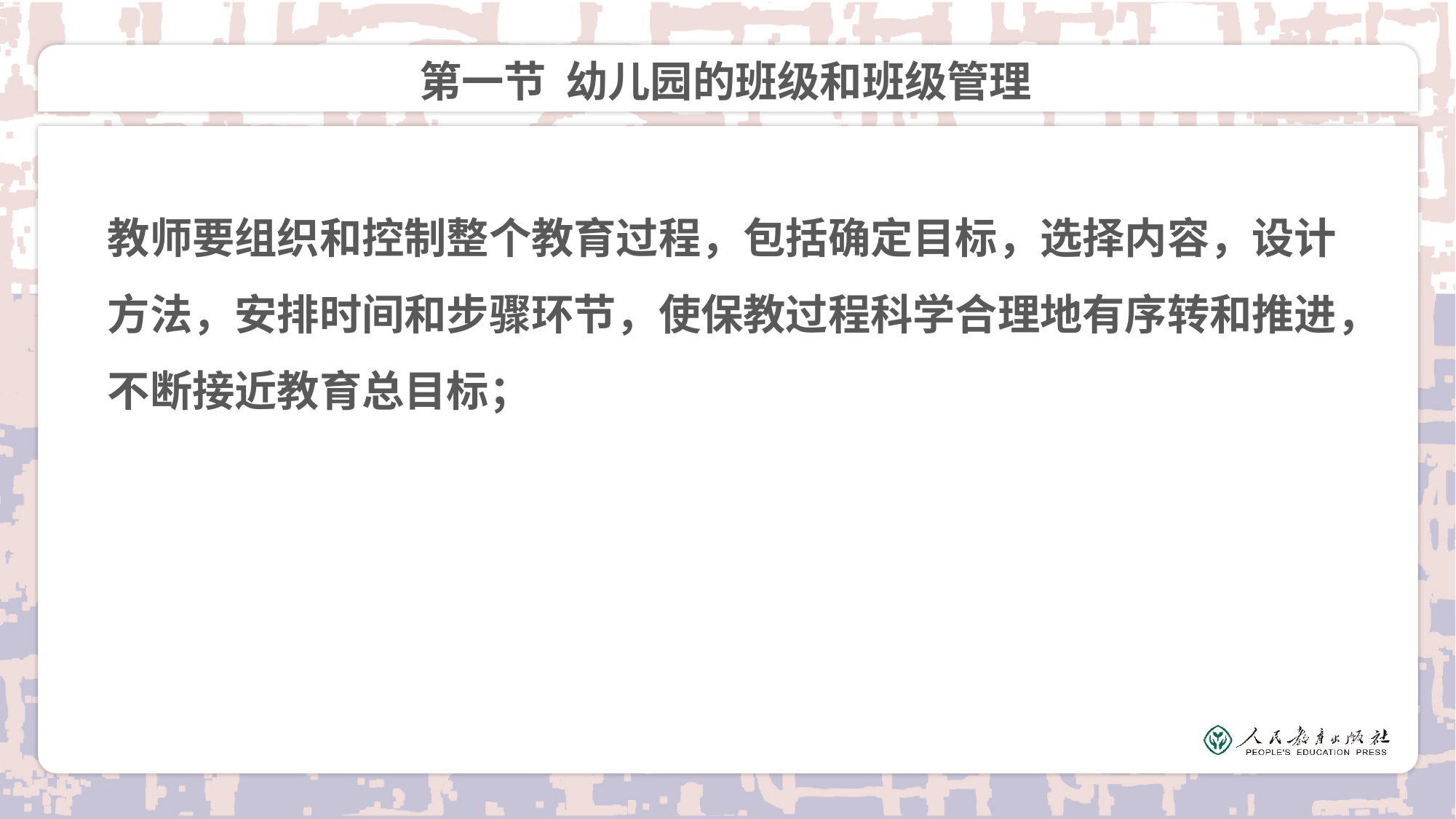

# 第一节  幼儿园的班级和班级管理
教师要组织和控制整个教育过程，包括确定目标，选择内容，设计方法，安排时间和步骤环节，使保教过程科学合理地有序转和推进，不断接近教育总目标；